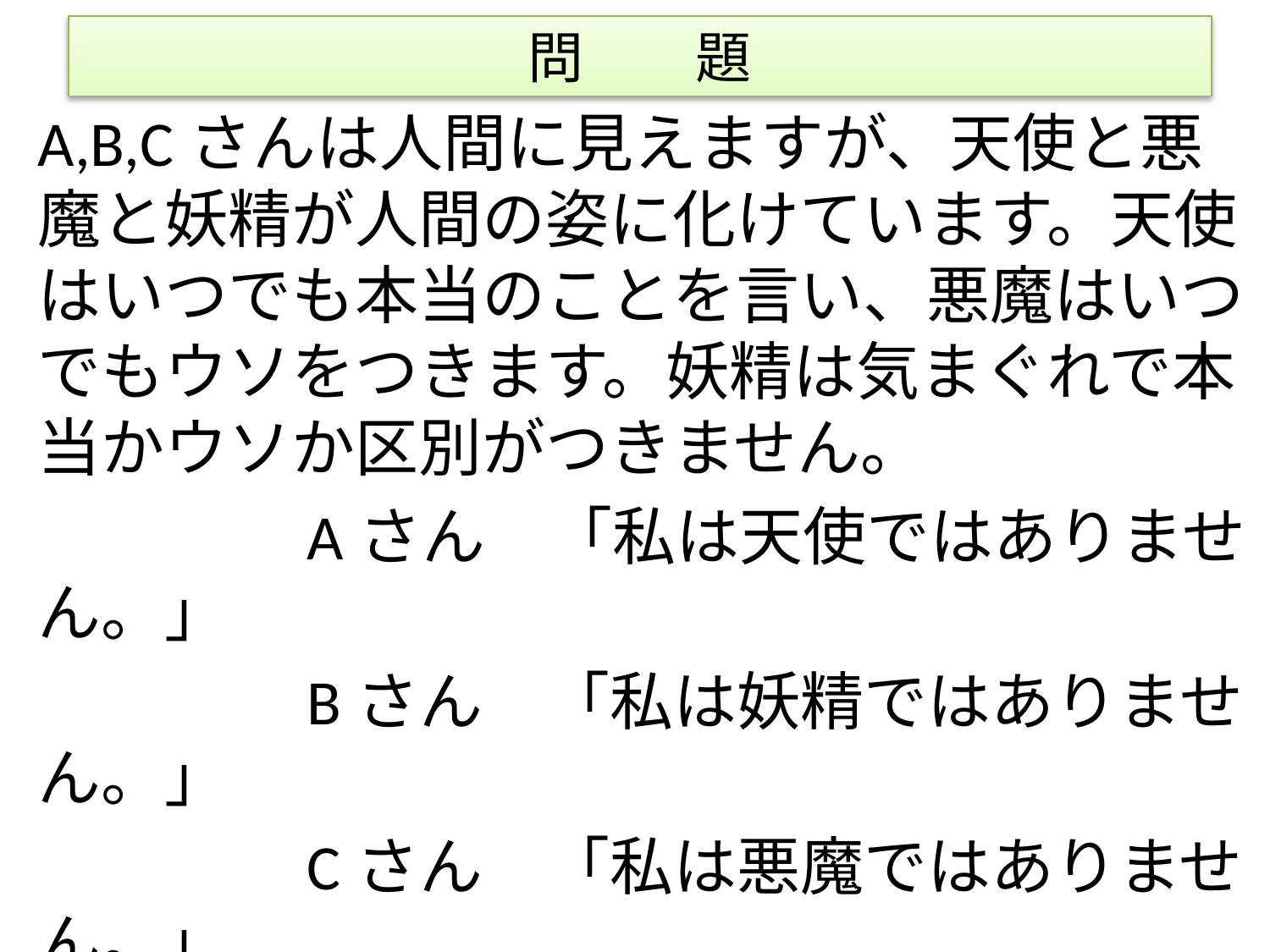

# 問　　題
A,B,Cさんは人間に見えますが、天使と悪魔と妖精が人間の姿に化けています。天使はいつでも本当のことを言い、悪魔はいつでもウソをつきます。妖精は気まぐれで本当かウソか区別がつきません。
　　　　Aさん　「私は天使ではありません。」
　　　　Bさん　「私は妖精ではありません。」
　　　　Cさん　「私は悪魔ではありません。」
A,B,Cさんはそれぞれ天使、悪魔、妖精のどれか答えなさい。